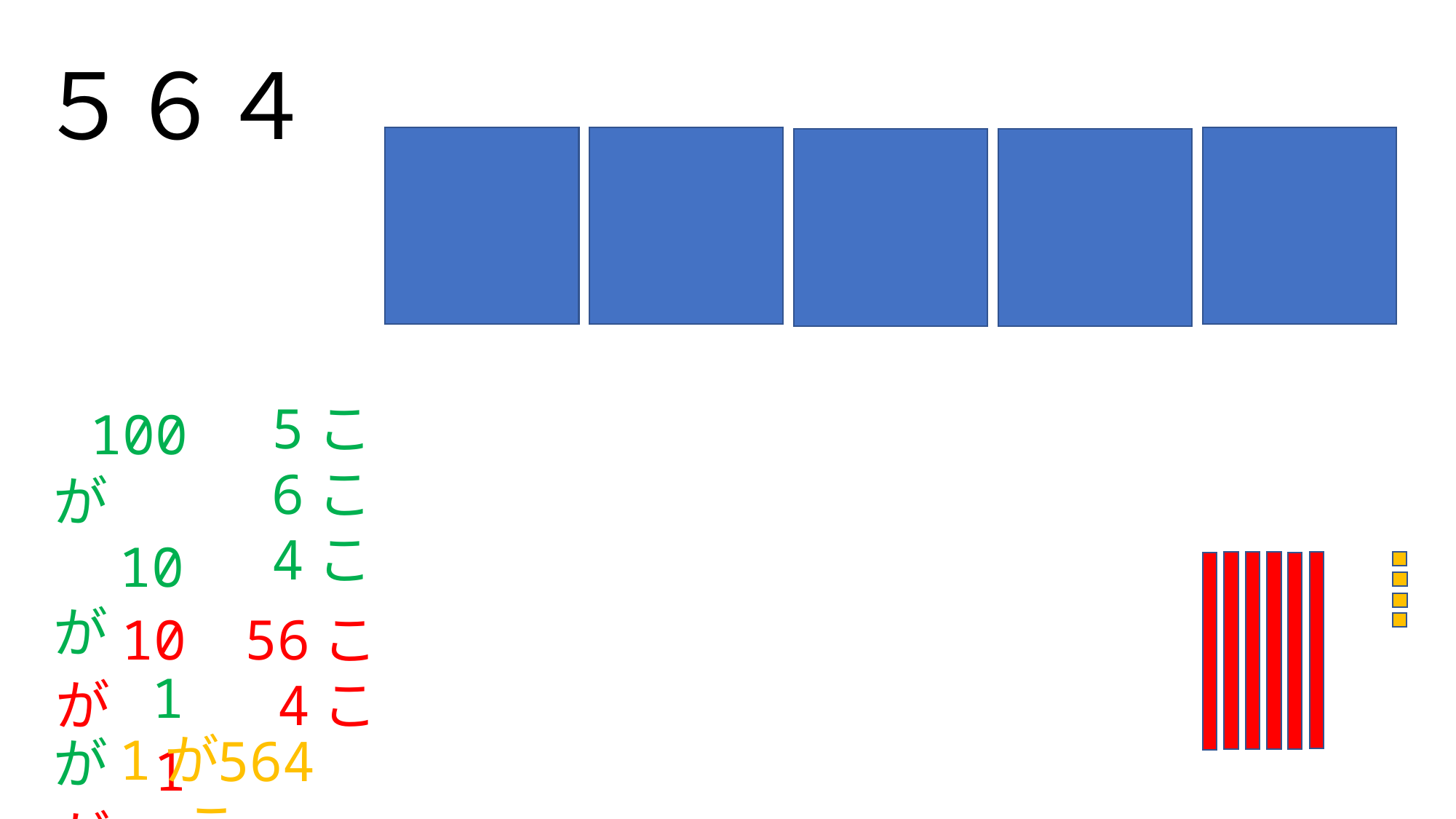

５６４

 100が
  10が
   1が
 5こ
 6こ
 4こ

  10が
   1が
 56こ
  4こ

  1が
 564こ